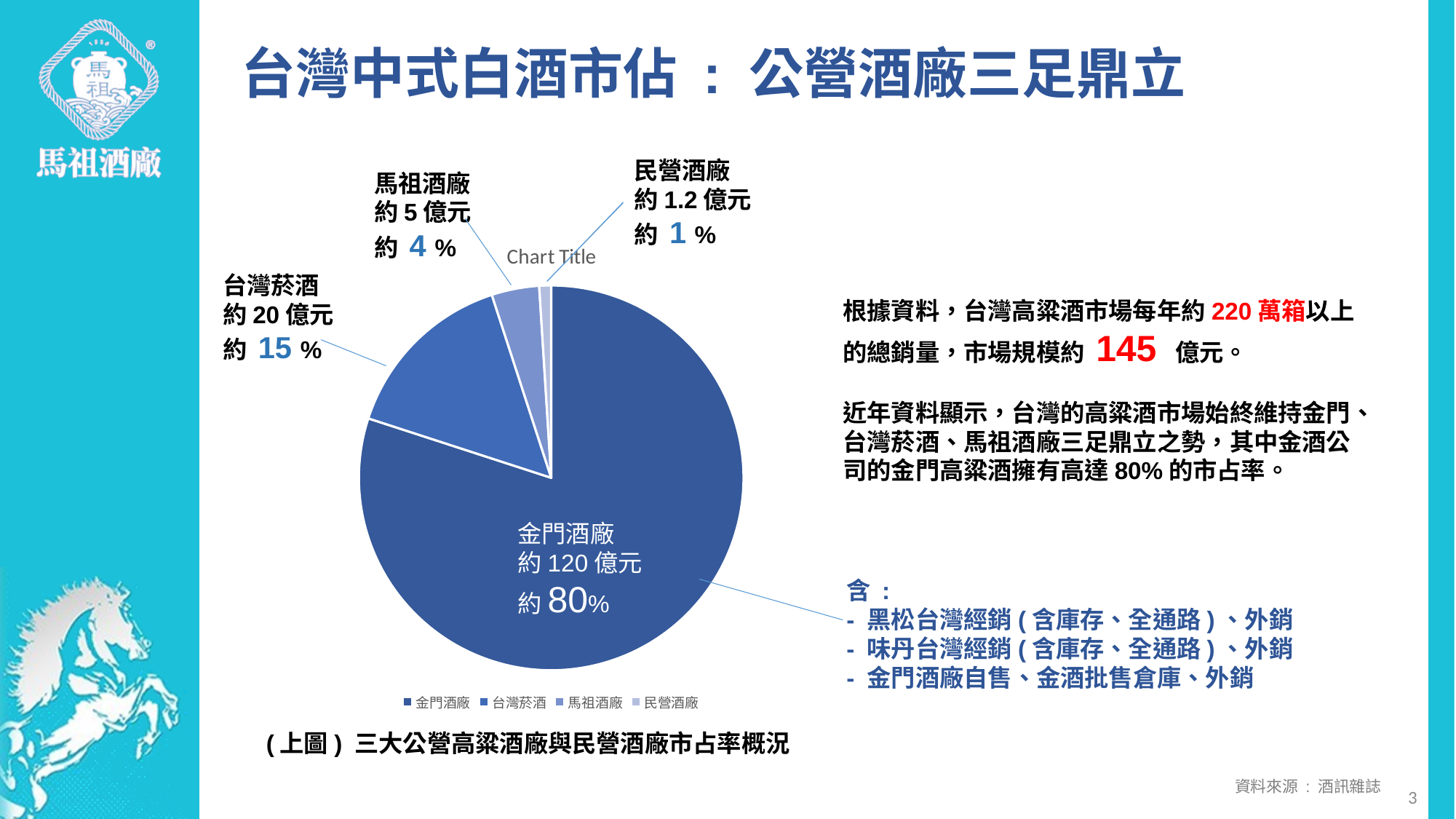

台灣中式白酒市佔 : 公營酒廠三足鼎立
民營酒廠
約1.2億元
約 1 %
馬祖酒廠
約5億元
約 4 %

### Chart:

| Category |  |
|---|---|
| 金門酒廠 | 0.8 |
| 台灣菸酒 | 0.15000000000000005 |
| 馬祖酒廠 | 0.040000000000000015 |
| 民營酒廠 | 0.010000000000000004 |
台灣菸酒
約20億元
約 15 %
根據資料，台灣高粱酒市場每年約220萬箱以上的總銷量，市場規模約 145 億元。

近年資料顯示，台灣的高粱酒市場始終維持金門、台灣菸酒、馬祖酒廠三足鼎立之勢，其中金酒公司的金門高粱酒擁有高達80%的市占率。
金門酒廠
約120億元
約80%
含 :
- 黑松台灣經銷(含庫存、全通路)、外銷
- 味丹台灣經銷(含庫存、全通路)、外銷
- 金門酒廠自售、金酒批售倉庫、外銷
(上圖) 三大公營高粱酒廠與民營酒廠市占率概況
資料來源 : 酒訊雜誌
3